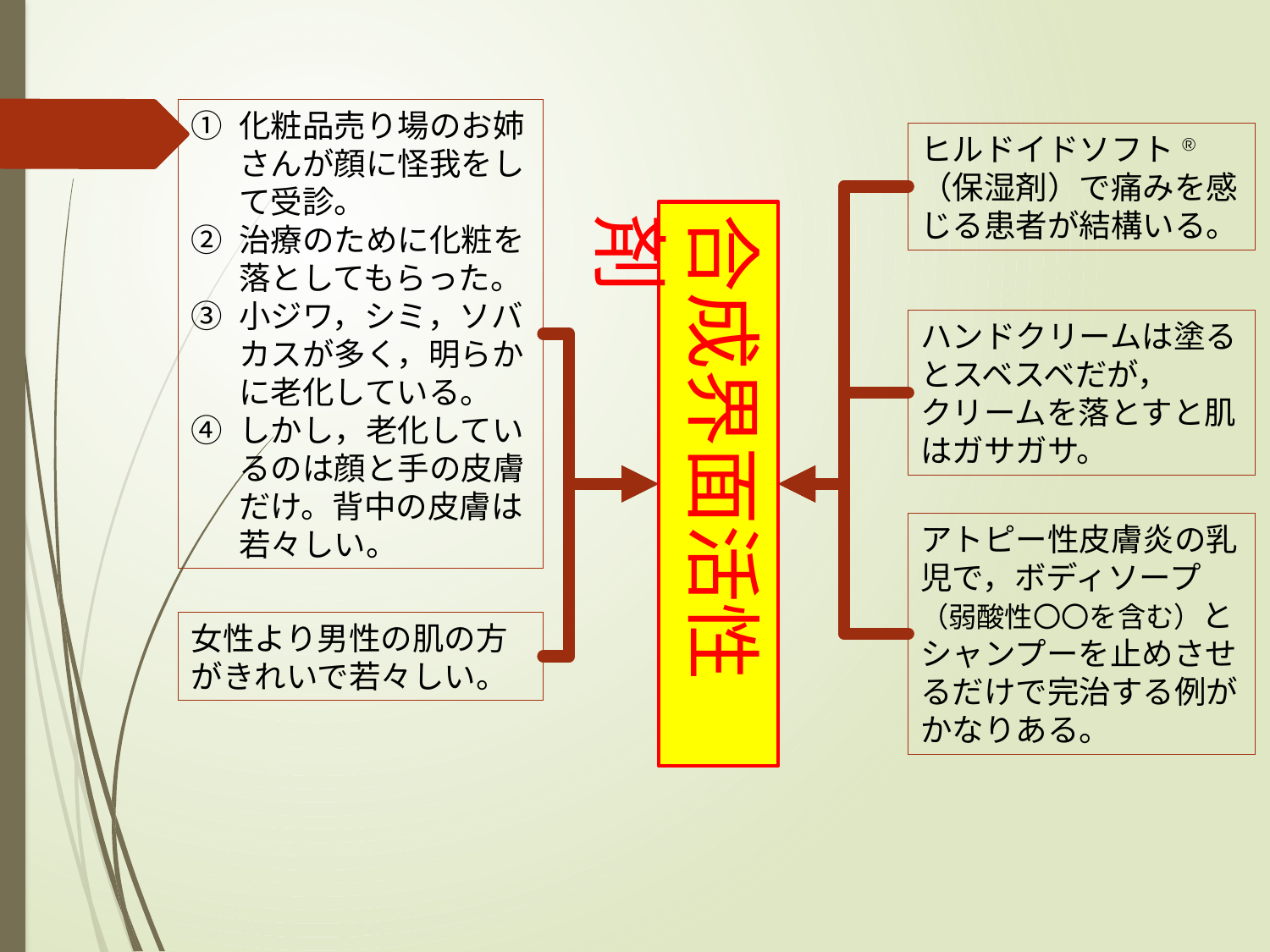

化粧品売り場のお姉さんが顔に怪我をして受診。
治療のために化粧を落としてもらった。
小ジワ，シミ，ソバカスが多く，明らかに老化している。
しかし，老化しているのは顔と手の皮膚だけ。背中の皮膚は若々しい。
ヒルドイドソフト®（保湿剤）で痛みを感じる患者が結構いる。
合成界面活性剤
ハンドクリームは塗るとスベスベだが，
クリームを落とすと肌はガサガサ。
アトピー性皮膚炎の乳児で，ボディソープ（弱酸性〇〇を含む）とシャンプーを止めさせるだけで完治する例がかなりある。
女性より男性の肌の方がきれいで若々しい。